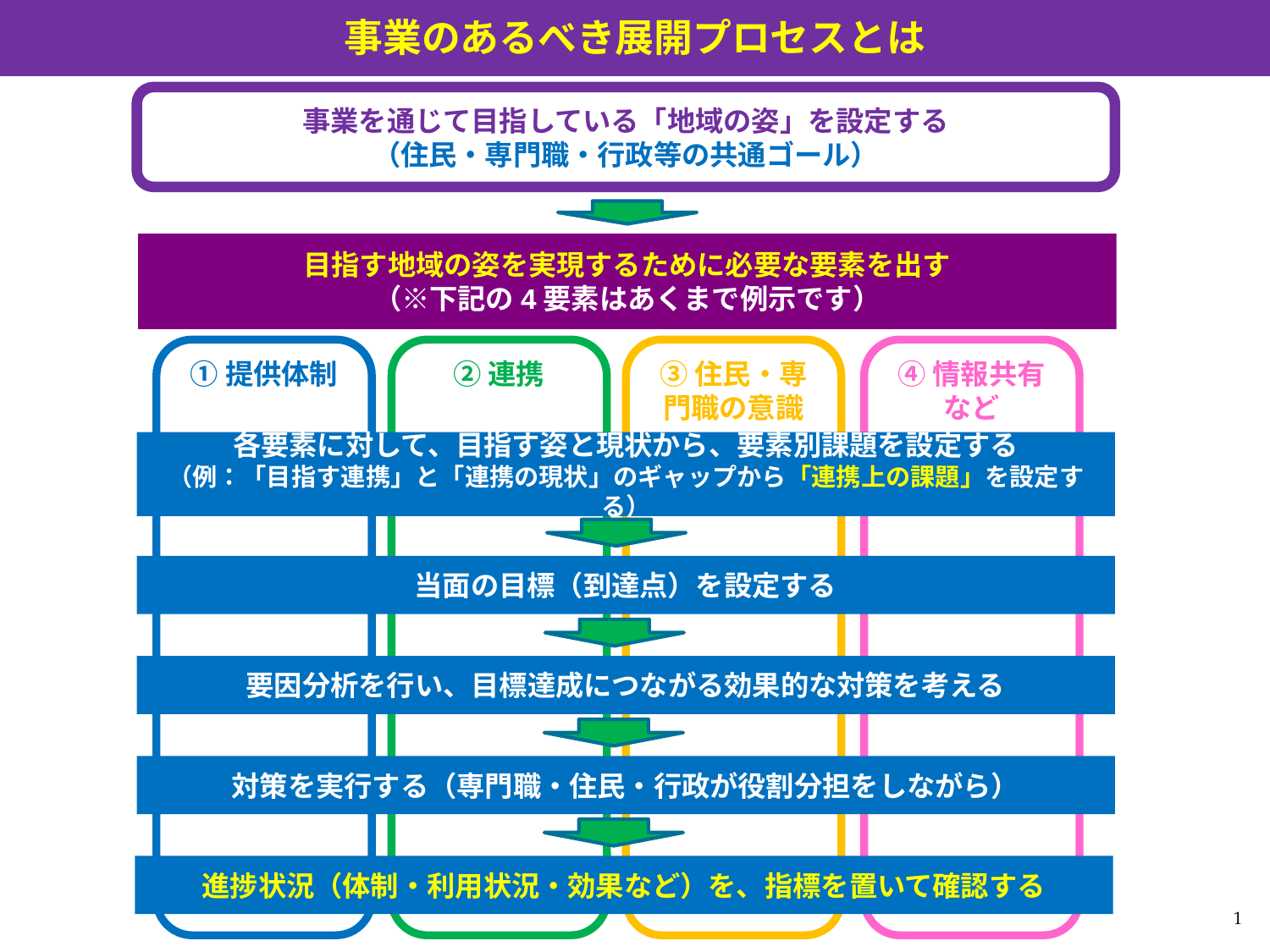

事業のあるべき展開プロセスとは
事業を通じて目指している「地域の姿」を設定する
（住民・専門職・行政等の共通ゴール）

目指す地域の姿を実現するために必要な要素を出す
（※下記の4要素はあくまで例示です）
②連携
①提供体制
③住民・専門職の意識
④情報共有
など
各要素に対して、目指す姿と現状から、要素別課題を設定する
（例：「目指す連携」と「連携の現状」のギャップから「連携上の課題」を設定する）

当面の目標（到達点）を設定する

要因分析を行い、目標達成につながる効果的な対策を考える

対策を実行する（専門職・住民・行政が役割分担をしながら）

進捗状況（体制・利用状況・効果など）を、指標を置いて確認する
1